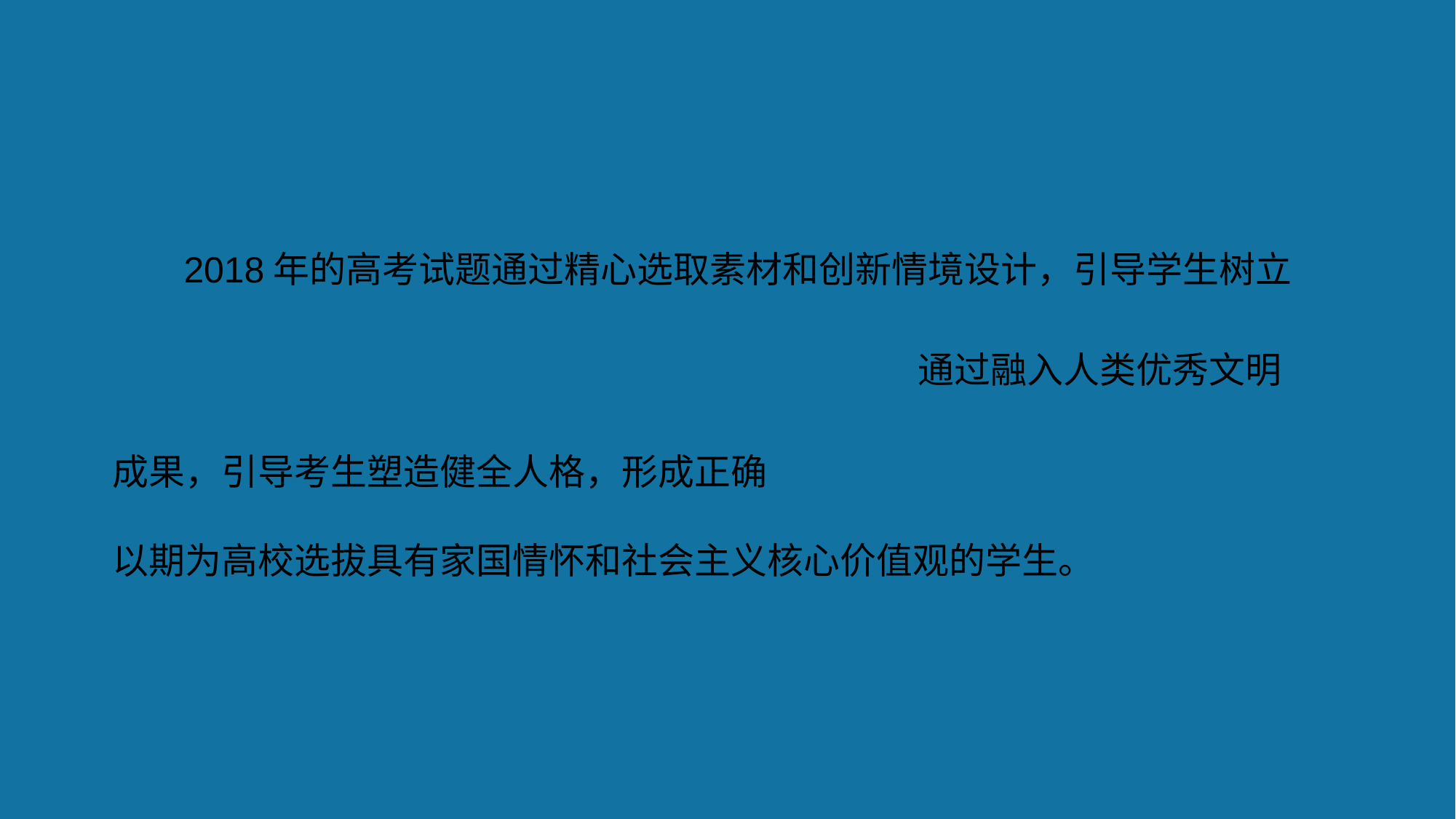

1. 聚焦立德树人，发挥历史学科积极育人的导向作用。
       2018年的高考试题通过精心选取素材和创新情境设计，引导学生树立正确的国家观、民族观、文化观、历史观；通过融入人类优秀文明成果，引导考生塑造健全人格，形成正确世界观、人生观、价值观；以期为高校选拔具有家国情怀和社会主义核心价值观的学生。